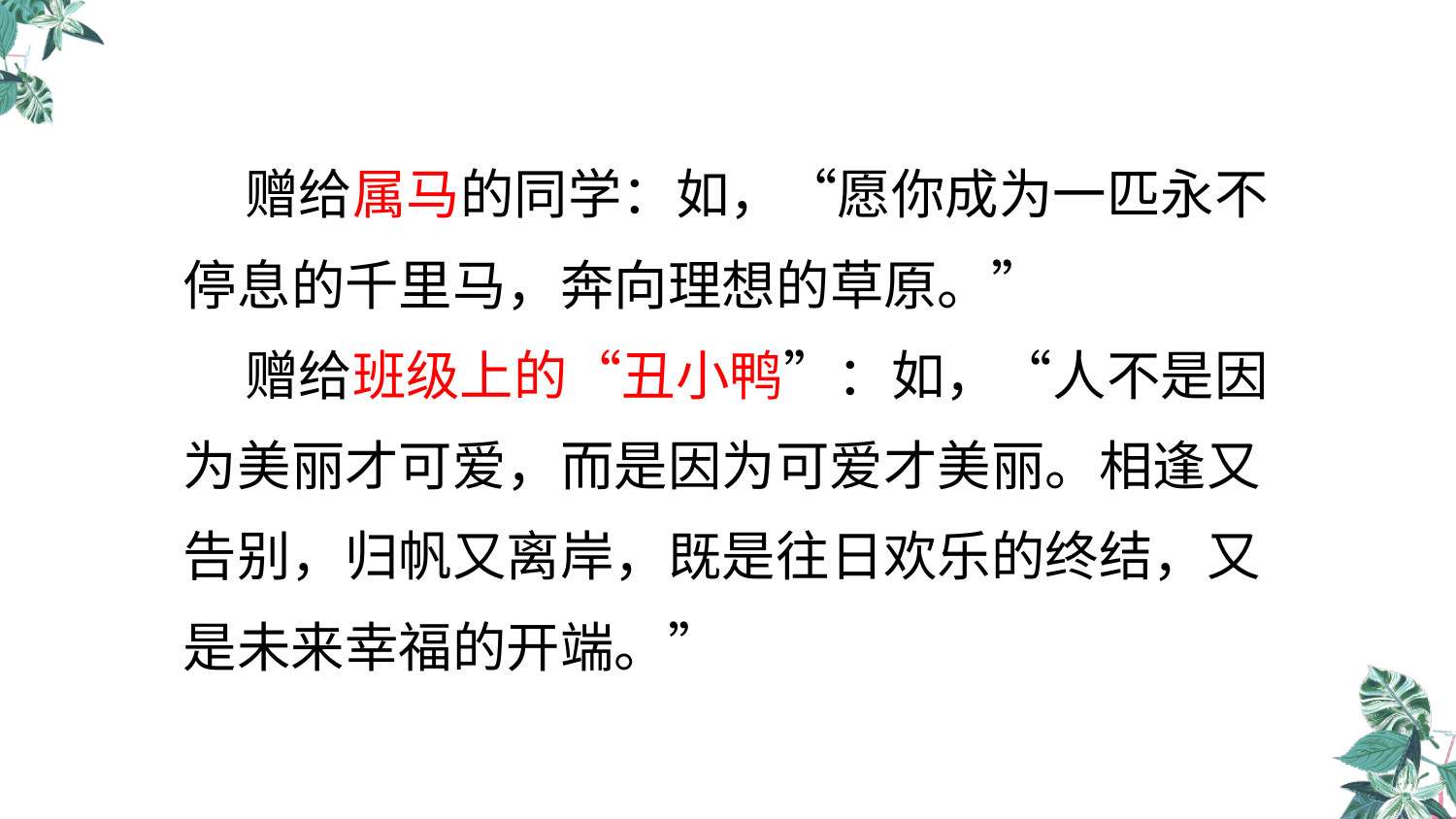

赠给属马的同学：如，“愿你成为一匹永不停息的千里马，奔向理想的草原。”
    赠给班级上的“丑小鸭”：如，“人不是因为美丽才可爱，而是因为可爱才美丽。相逢又告别，归帆又离岸，既是往日欢乐的终结，又是未来幸福的开端。”